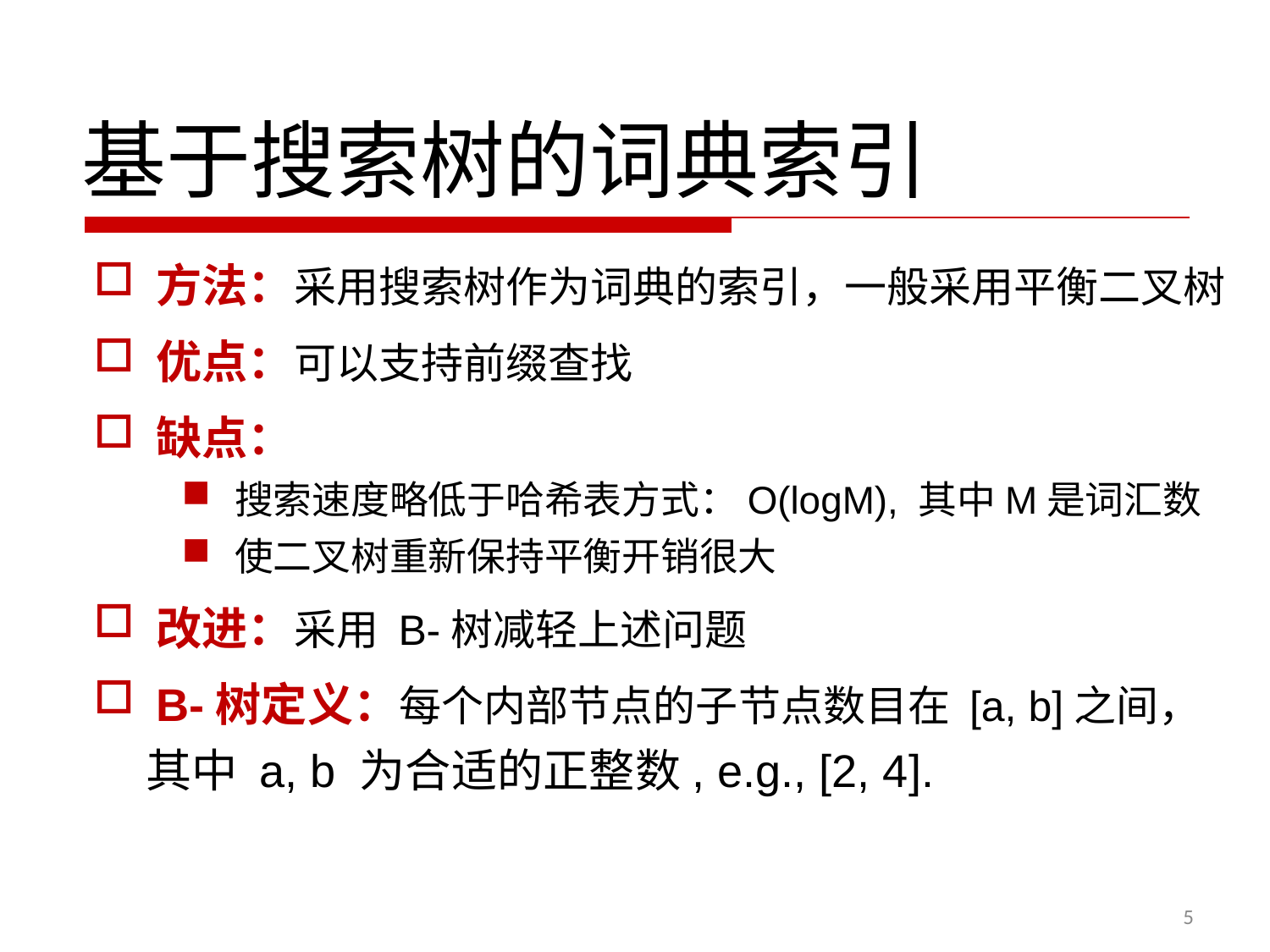

基于搜索树的词典索引
方法：采用搜索树作为词典的索引，一般采用平衡二叉树
优点：可以支持前缀查找
缺点：
搜索速度略低于哈希表方式：O(logM), 其中M是词汇数
使二叉树重新保持平衡开销很大
改进：采用 B-树减轻上述问题
B-树定义：每个内部节点的子节点数目在 [a, b]之间，
    其中 a, b 为合适的正整数, e.g., [2, 4].
5